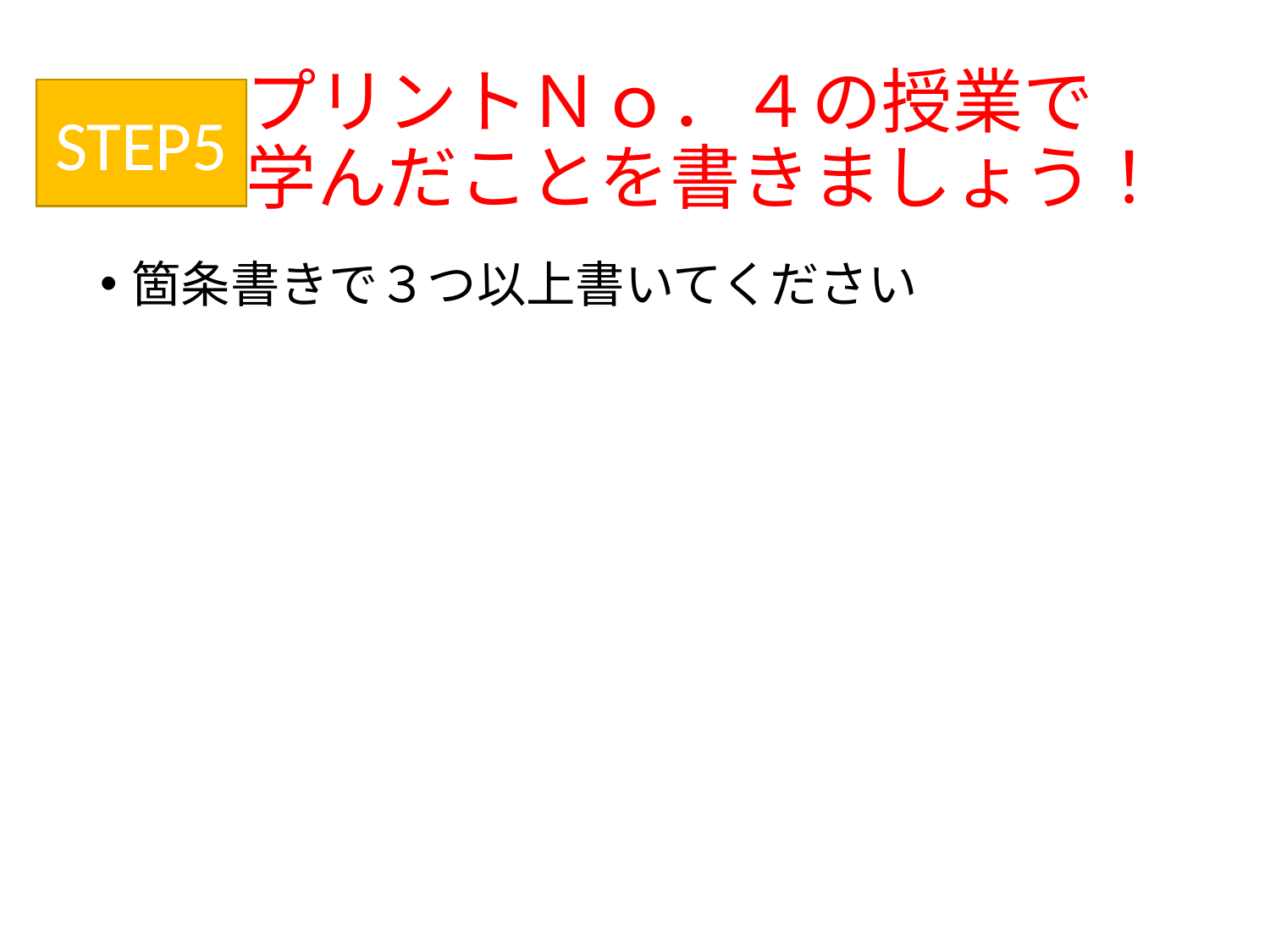

# プリントＮｏ．４の授業で 　　学んだことを書きましょう！
STEP5
箇条書きで３つ以上書いてください